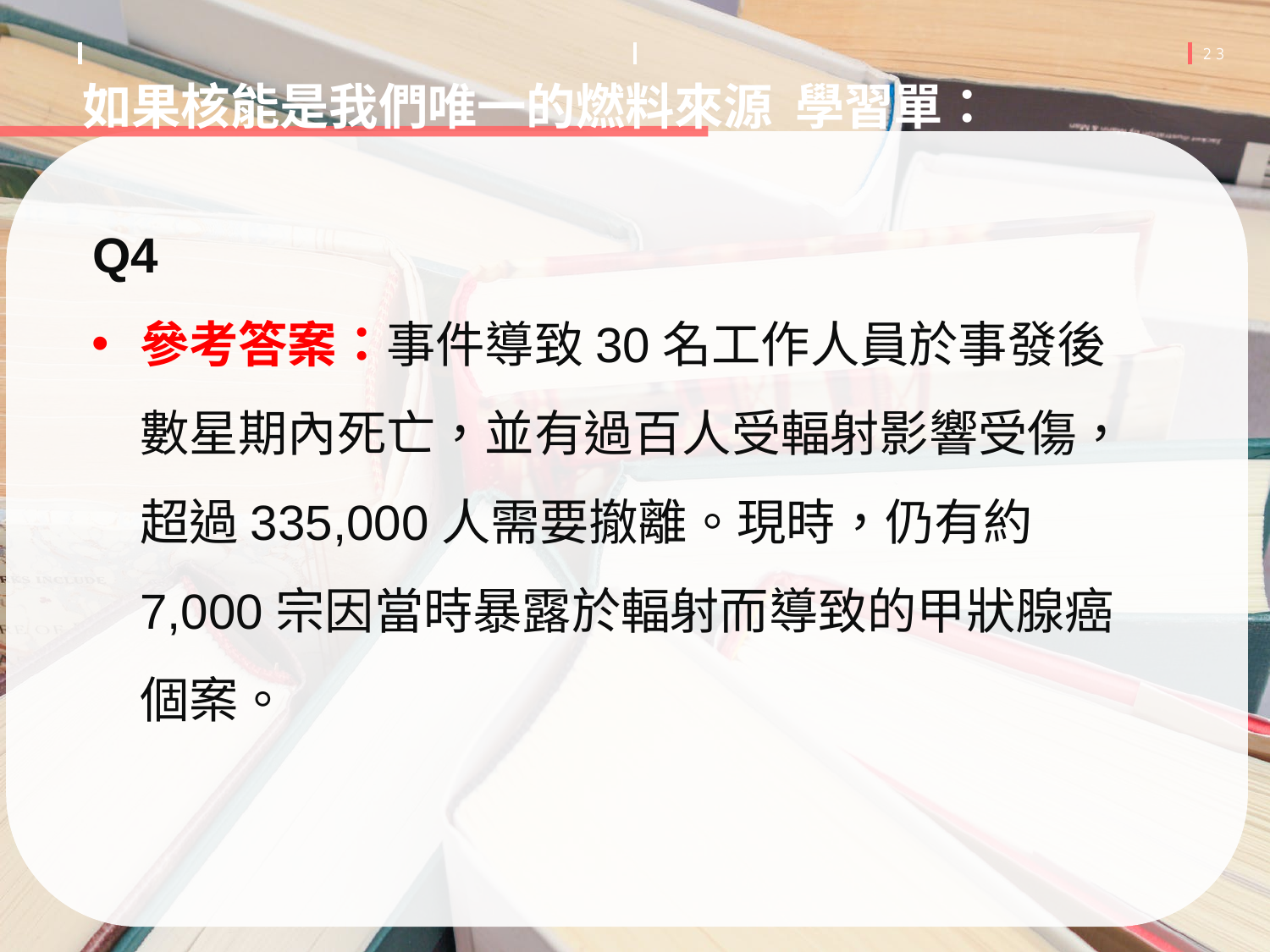

如果核能是我們唯一的燃料來源  學習單：

Q4
參考答案：事件導致30名工作人員於事發後數星期內死亡，並有過百人受輻射影響受傷，超過335,000人需要撤離。現時，仍有約7,000宗因當時暴露於輻射而導致的甲狀腺癌個案。